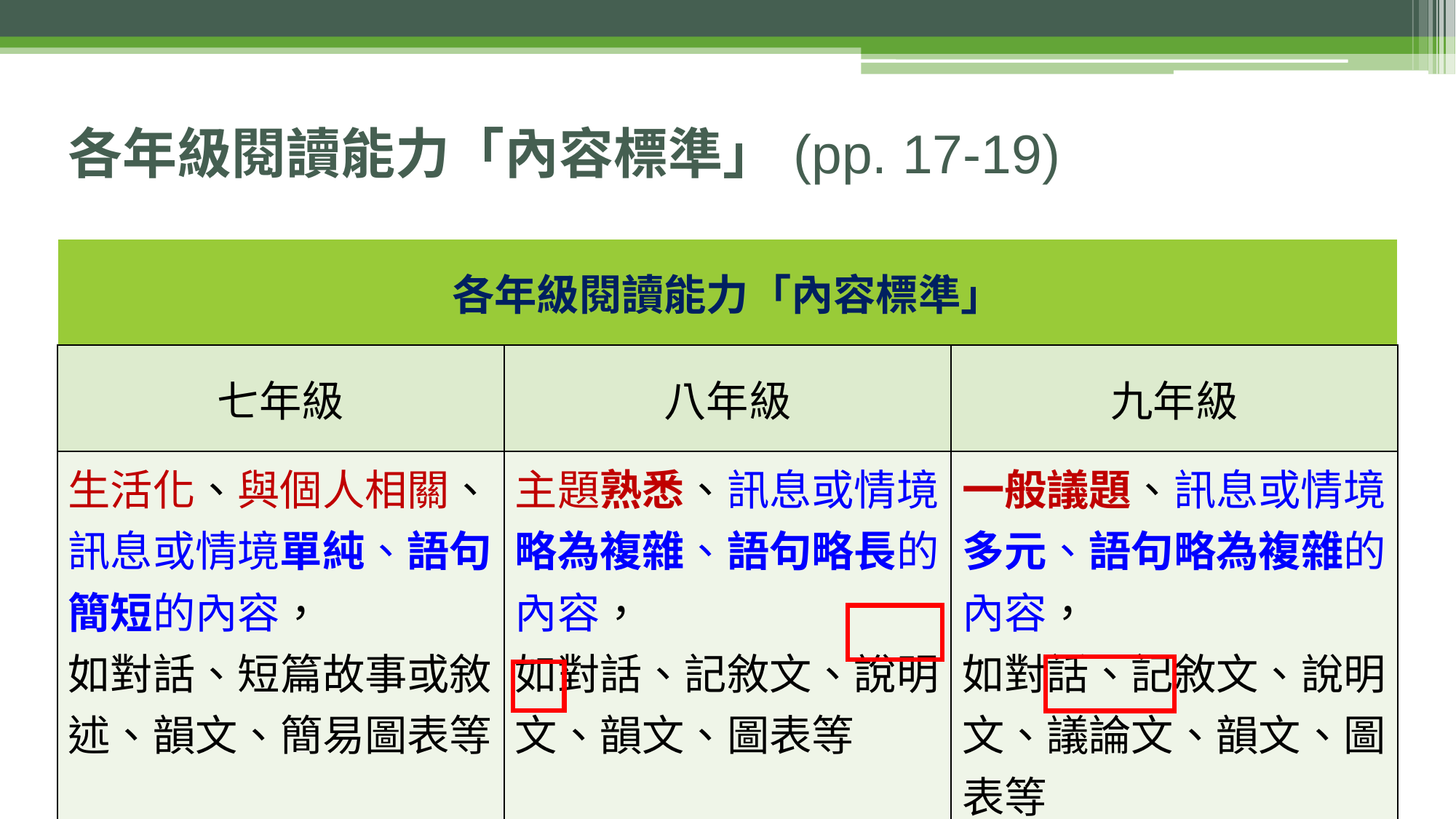

各年級閱讀能力「內容標準」(pp. 17-19)
| 各年級閱讀能力「內容標準」 |  |  |
| --- | --- | --- |
| 七年級 | 八年級 | 九年級 |
| 生活化、與個人相關、訊息或情境單純、語句簡短的內容， 如對話、短篇故事或敘述、韻文、簡易圖表等 | 主題熟悉、訊息或情境略為複雜、語句略長的內容， 如對話、記敘文、說明文、韻文、圖表等 | 一般議題、訊息或情境多元、語句略為複雜的內容， 如對話、記敘文、說明文、議論文、韻文、圖表等 |